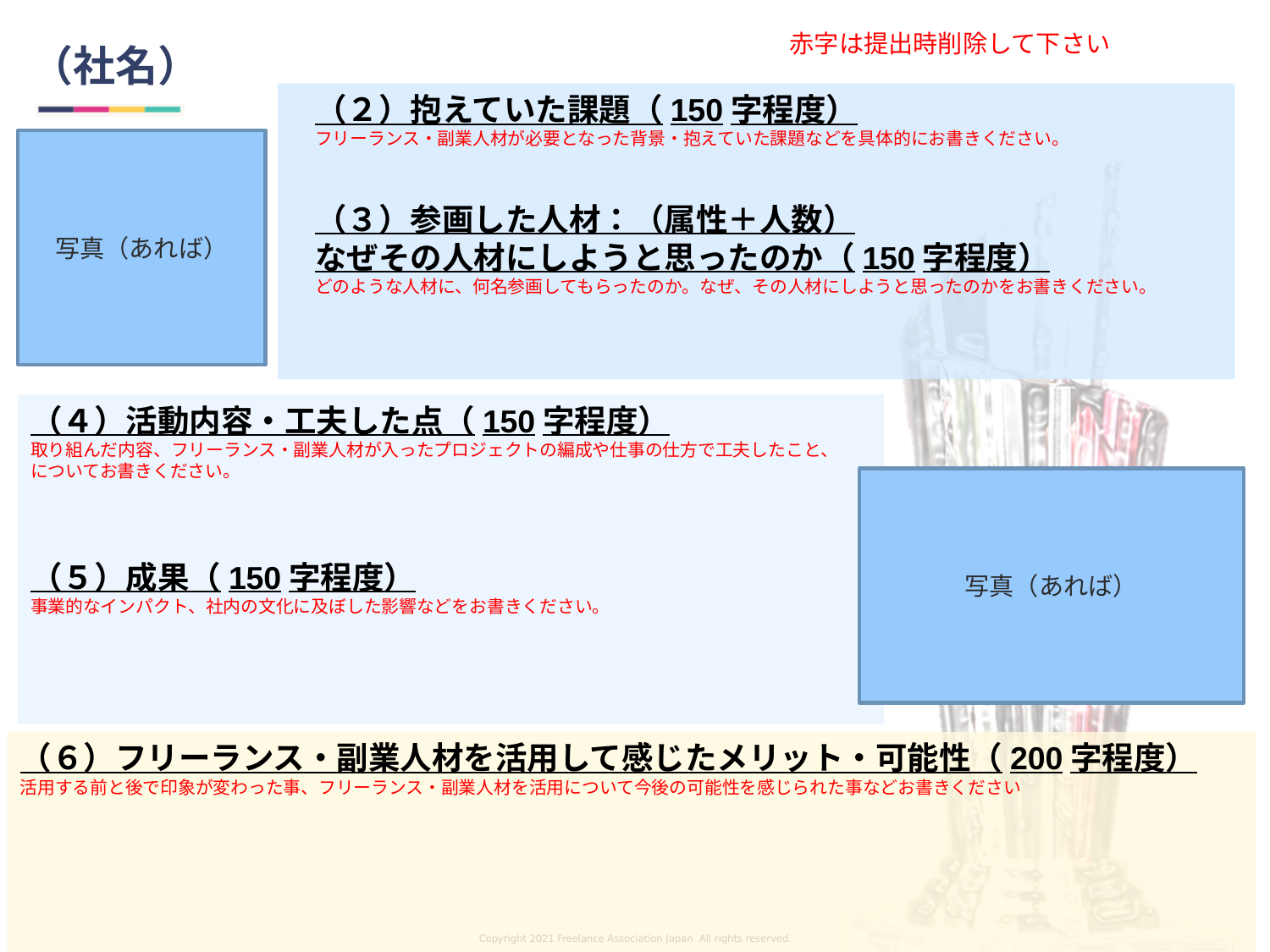

赤字は提出時削除して下さい
（社名）
（２）抱えていた課題（150字程度）
フリーランス・副業人材が必要となった背景・抱えていた課題などを具体的にお書きください。

（３）参画した人材：（属性＋人数）
なぜその人材にしようと思ったのか（150字程度）
どのような人材に、何名参画してもらったのか。なぜ、その人材にしようと思ったのかをお書きください。

写真（あれば）
（４）活動内容・工夫した点（150字程度）
取り組んだ内容、フリーランス・副業人材が入ったプロジェクトの編成や仕事の仕方で工夫したこと、
についてお書きください。

（５）成果（150字程度）
事業的なインパクト、社内の文化に及ぼした影響などをお書きください。

写真（あれば）
（６）フリーランス・副業人材を活用して感じたメリット・可能性（200字程度）
活用する前と後で印象が変わった事、フリーランス・副業人材を活用について今後の可能性を感じられた事などお書きください